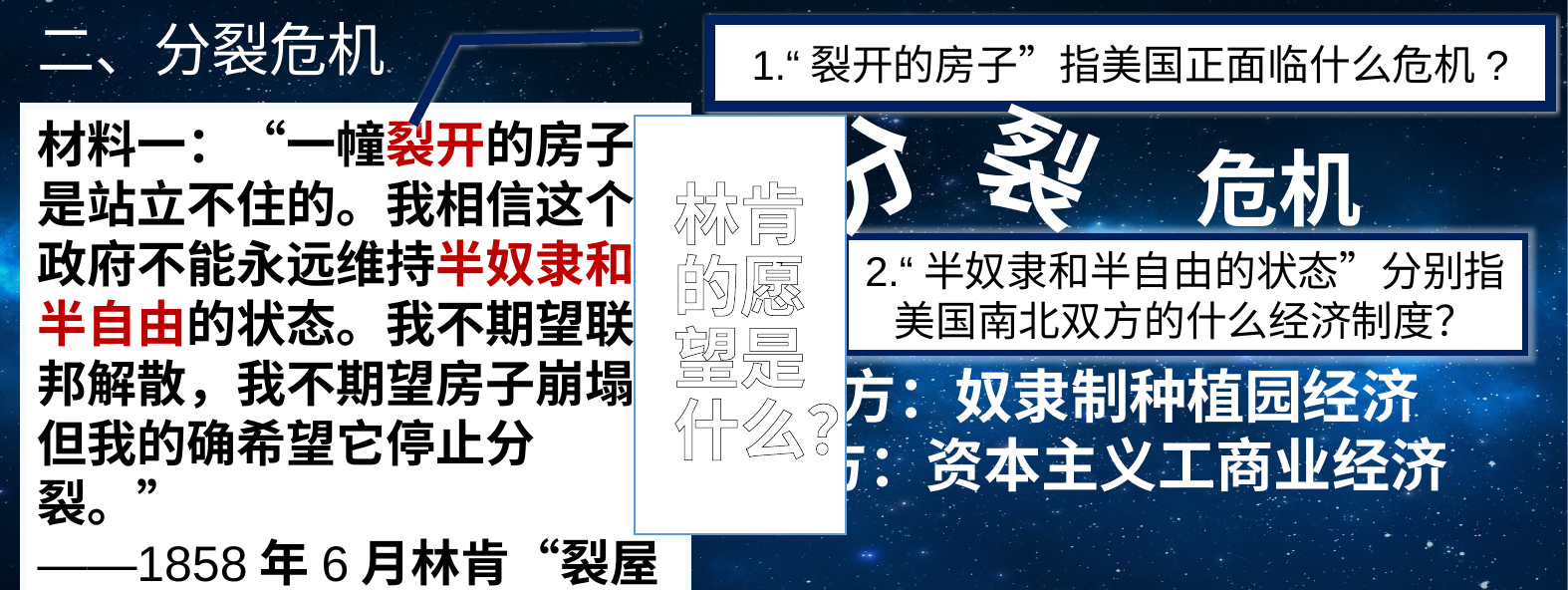

二、分裂危机
1.“裂开的房子”指美国正面临什么危机?
裂
分
材料一：“一幢裂开的房子是站立不住的。我相信这个政府不能永远维持半奴隶和半自由的状态。我不期望联邦解散，我不期望房子崩塌，但我的确希望它停止分裂。”
——1858年6月林肯“裂屋演说”
林肯的愿望是什么？
危机
2.“半奴隶和半自由的状态”分别指美国南北双方的什么经济制度？
南方：奴隶制种植园经济
北方：资本主义工商业经济